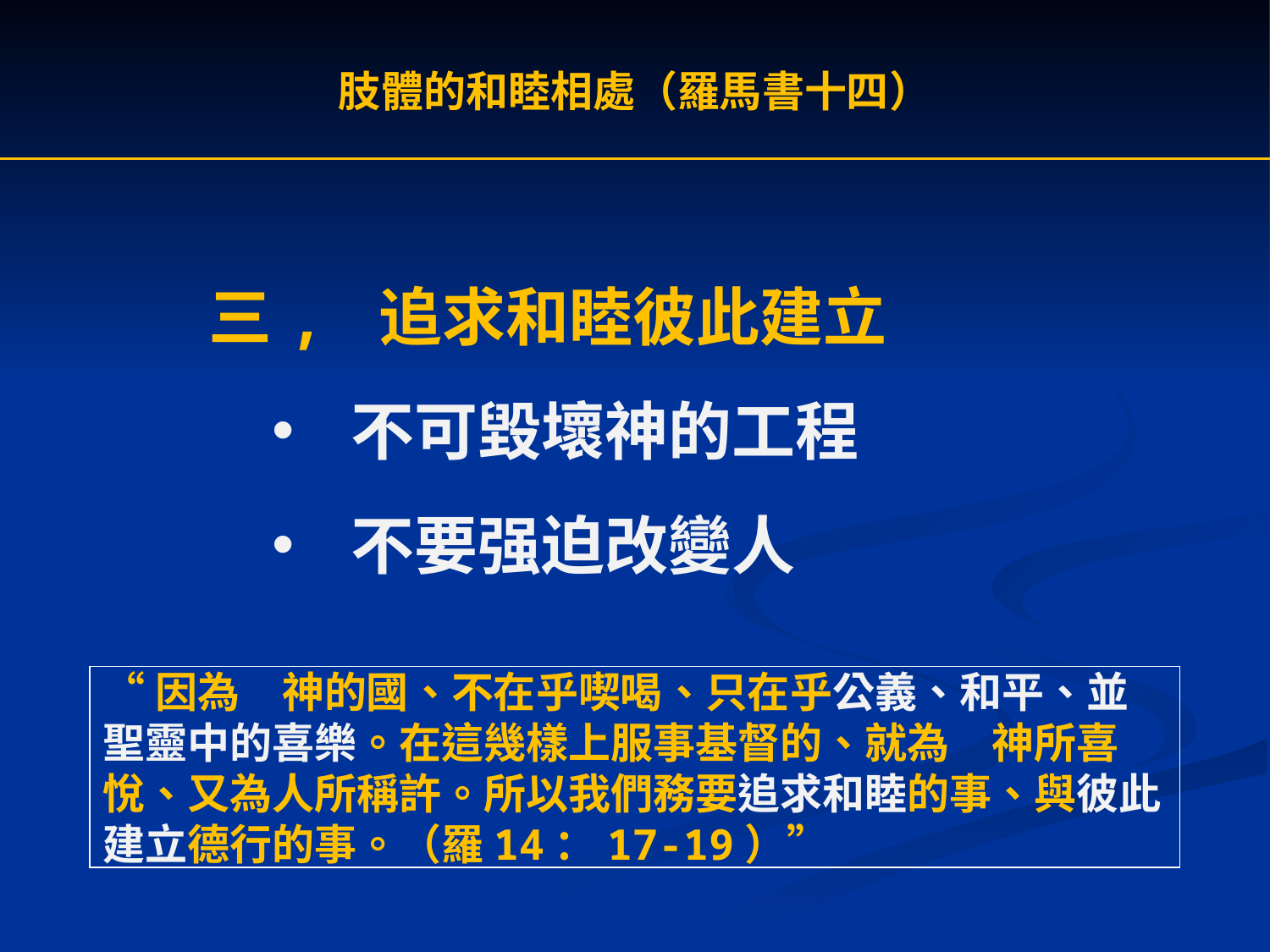

肢體的和睦相處（羅馬書十四）
三, 追求和睦彼此建立
不可毀壞神的工程
不要强迫改變人

“因為　神的國、不在乎喫喝、只在乎公義、和平、並聖靈中的喜樂。在這幾樣上服事基督的、就為　神所喜悅、又為人所稱許。所以我們務要追求和睦的事、與彼此建立德行的事。（羅14：17-19）”